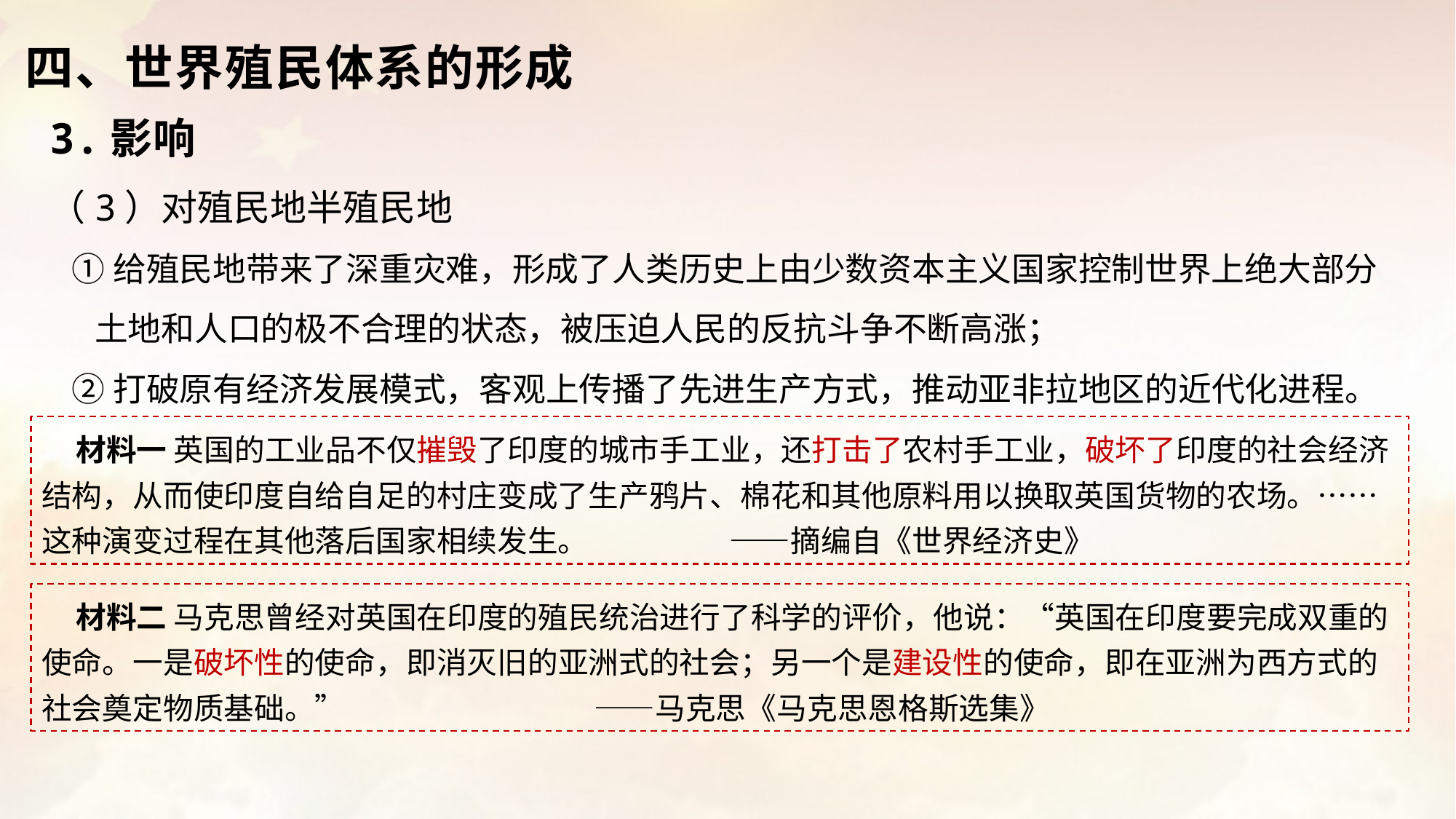

四、世界殖民体系的形成
3.影响
（3）对殖民地半殖民地
   ①给殖民地带来了深重灾难，形成了人类历史上由少数资本主义国家控制世界上绝大部分
     土地和人口的极不合理的状态，被压迫人民的反抗斗争不断高涨；
   ②打破原有经济发展模式，客观上传播了先进生产方式，推动亚非拉地区的近代化进程。
    材料一 英国的工业品不仅摧毁了印度的城市手工业，还打击了农村手工业，破坏了印度的社会经济结构，从而使印度自给自足的村庄变成了生产鸦片、棉花和其他原料用以换取英国货物的农场。……这种演变过程在其他落后国家相续发生。                     ——摘编自《世界经济史》
    材料二 马克思曾经对英国在印度的殖民统治进行了科学的评价，他说：“英国在印度要完成双重的使命。一是破坏性的使命，即消灭旧的亚洲式的社会；另一个是建设性的使命，即在亚洲为西方式的社会奠定物质基础。”                                     ——马克思《马克思恩格斯选集》